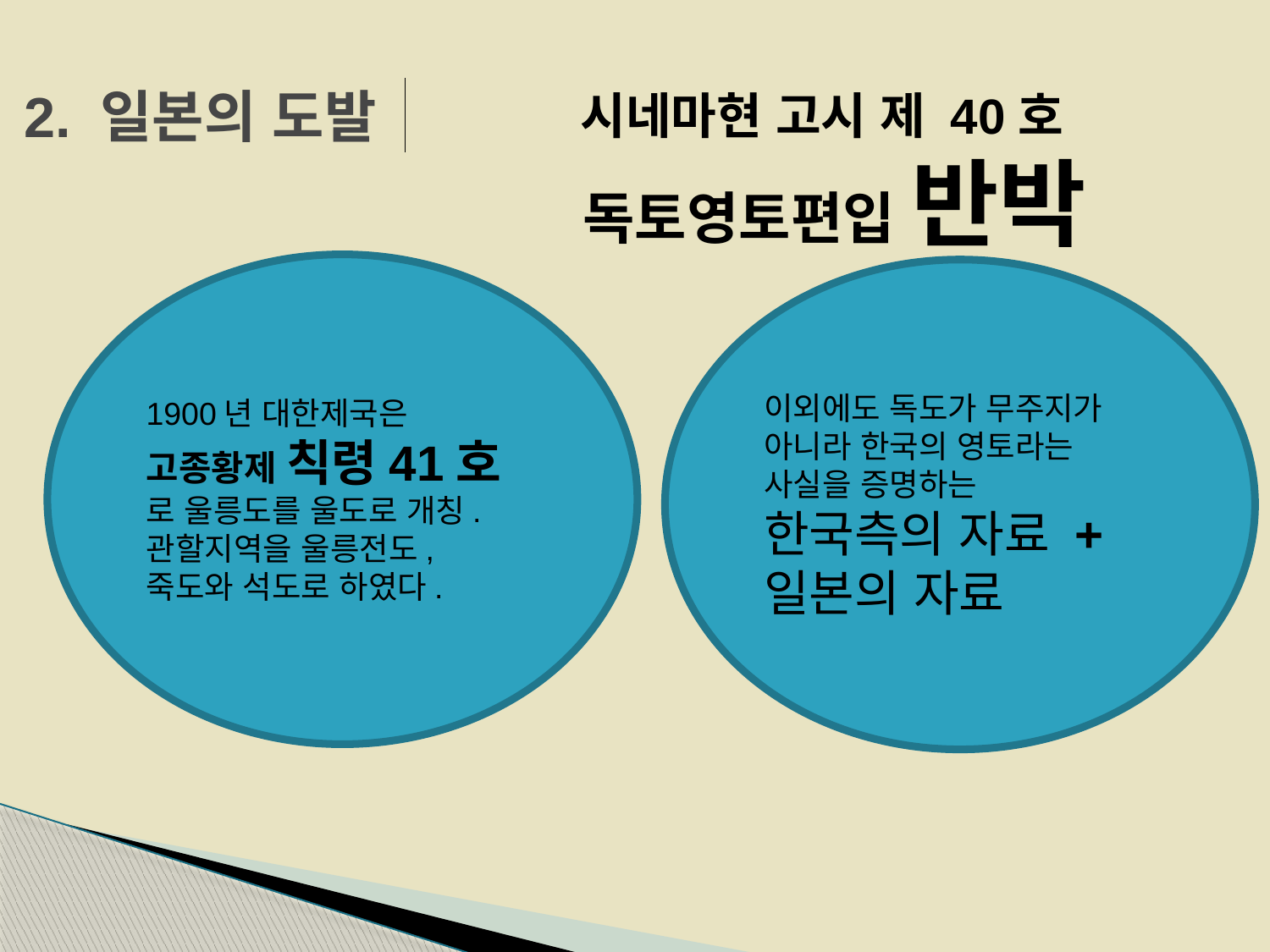

# 2. 일본의 도발
시네마현 고시 제 40호
독토영토편입 반박

1900년 대한제국은
고종황제 칙령41호 로 울릉도를 울도로 개칭.
관할지역을 울릉전도, 죽도와 석도로 하였다.
이외에도 독도가 무주지가 아니라 한국의 영토라는 사실을 증명하는
한국측의 자료 + 일본의 자료